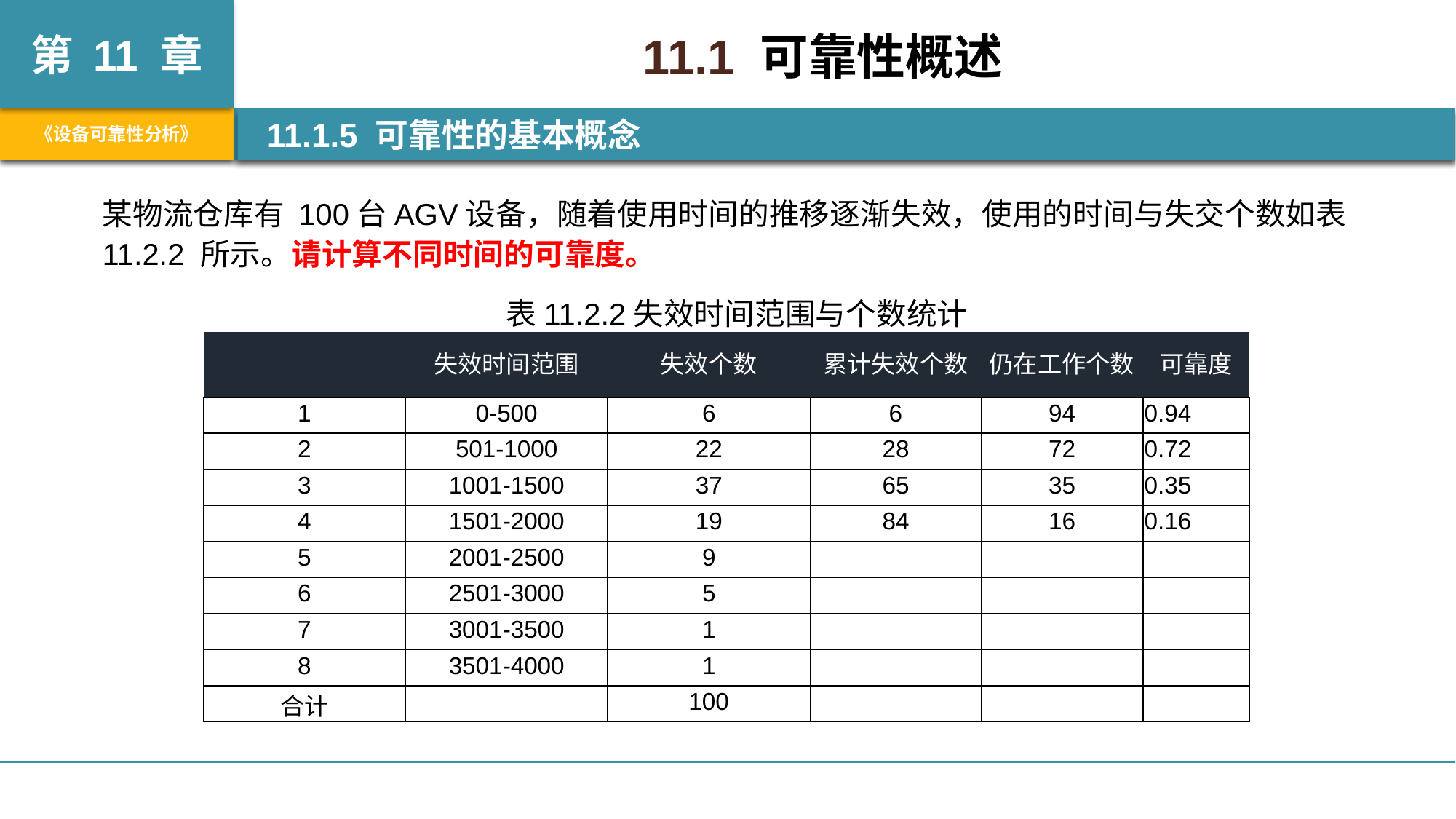

11.1 可靠性概述
  11.1.5 可靠性的基本概念
某物流仓库有 100台AGV设备，随着使用时间的推移逐渐失效，使用的时间与失交个数如表 11.2.2 所示。请计算不同时间的可靠度。
表11.2.2失效时间范围与个数统计表
|  | 失效时间范围 | 失效个数 | 累计失效个数 | 仍在工作个数 | 可靠度 |
| --- | --- | --- | --- | --- | --- |
| 1 | 0-500 | 6 | 6 | 94 | 0.94 |
| 2 | 501-1000 | 22 | 28 | 72 | 0.72 |
| 3 | 1001-1500 | 37 | 65 | 35 | 0.35 |
| 4 | 1501-2000 | 19 | 84 | 16 | 0.16 |
| 5 | 2001-2500 | 9 |  |  |  |
| 6 | 2501-3000 | 5 |  |  |  |
| 7 | 3001-3500 | 1 |  |  |  |
| 8 | 3501-4000 | 1 |  |  |  |
| 合计 |  | 100 |  |  |  |